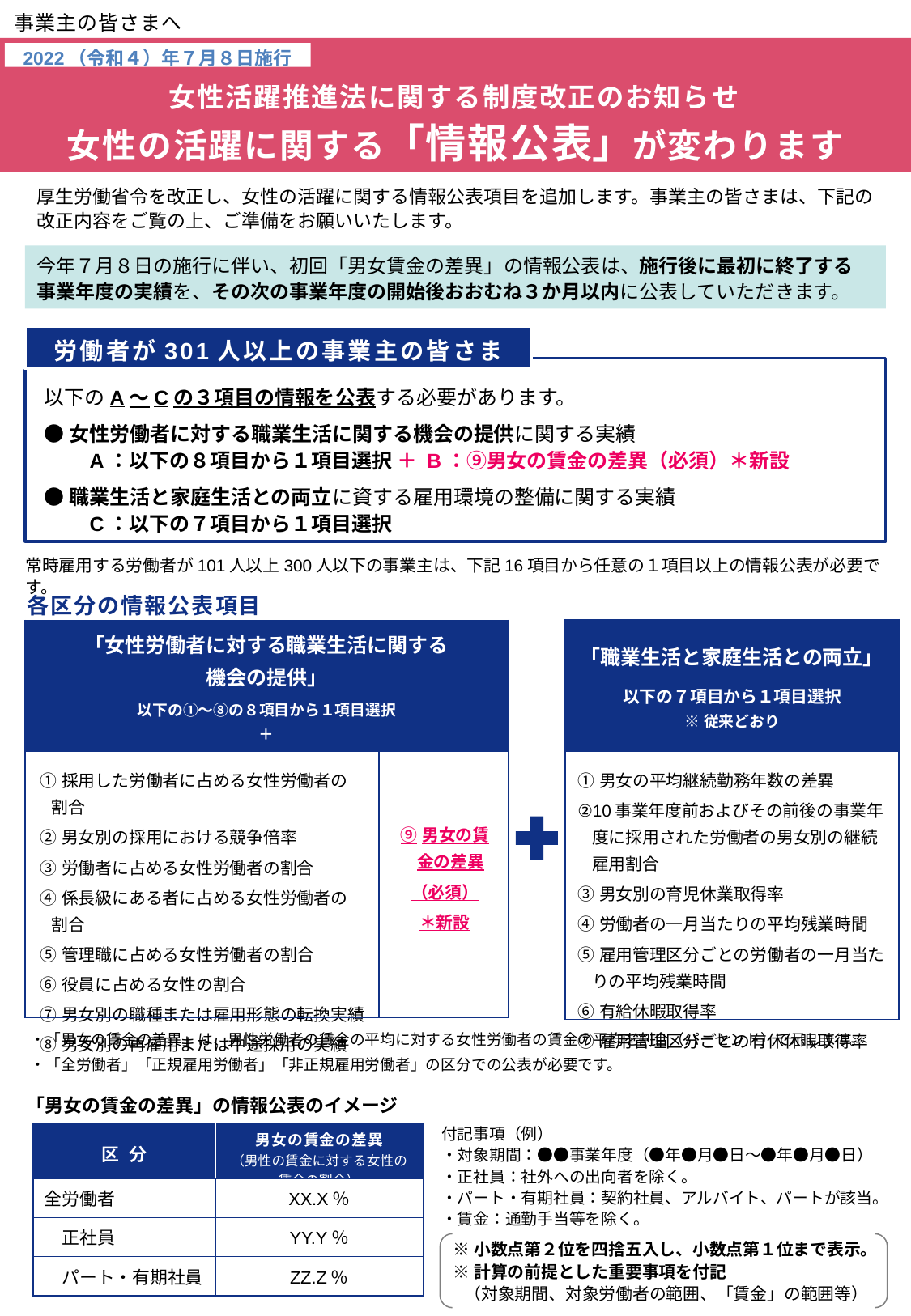

事業主の皆さまへ
女性活躍推進法に関する制度改正のお知らせ
女性の活躍に関する「情報公表」が変わります
2022（令和４）年７月８日施行
厚生労働省令を改正し、女性の活躍に関する情報公表項目を追加します。事業主の皆さまは、下記の改正内容をご覧の上、ご準備をお願いいたします。
今年７月８日の施行に伴い、初回「男女賃金の差異」の情報公表は、施行後に最初に終了する
事業年度の実績を、その次の事業年度の開始後おおむね３か月以内に公表していただきます。
労働者が301人以上の事業主の皆さま
以下のA～Cの３項目の情報を公表する必要があります。
●女性労働者に対する職業生活に関する機会の提供に関する実績
　　A：以下の８項目から１項目選択 ＋ B：⑨男女の賃金の差異（必須）＊新設
●職業生活と家庭生活との両立に資する雇用環境の整備に関する実績
　　C：以下の７項目から１項目選択
常時雇用する労働者が101人以上300人以下の事業主は、下記16項目から任意の１項目以上の情報公表が必要です。
各区分の情報公表項目
| 「職業生活と家庭生活との両立」 以下の７項目から１項目選択 ※従来どおり |
| --- |
| ①男女の平均継続勤務年数の差異 ②10事業年度前およびその前後の事業年度に採用された労働者の男女別の継続雇用割合 ③男女別の育児休業取得率 ④労働者の一月当たりの平均残業時間 ⑤雇用管理区分ごとの労働者の一月当たりの平均残業時間 ⑥有給休暇取得率 ⑦雇用管理区分ごとの有休休暇取得率 |
| 「女性労働者に対する職業生活に関する 機会の提供」 以下の①～⑧の８項目から１項目選択 ＋ 　⑨の項目（必須）＊新設 |  |
| --- | --- |
| ①採用した労働者に占める女性労働者の 割合 ②男女別の採用における競争倍率 ③労働者に占める女性労働者の割合 ④係長級にある者に占める女性労働者の 割合 ⑤管理職に占める女性労働者の割合 ⑥役員に占める女性の割合 ⑦男女別の職種または雇用形態の転換実績 ⑧男女別の再雇用または中途採用の実績 | ⑨男女の賃金の差異 （必須） ＊新設 |

・「男女の賃金の差異」は、男性労働者の賃金の平均に対する女性労働者の賃金の平均を割合（パーセント）で示します。
・「全労働者」「正規雇用労働者」「非正規雇用労働者」の区分での公表が必要です。
「男女の賃金の差異」の情報公表のイメージ
付記事項（例）
・対象期間：●●事業年度（●年●月●日～●年●月●日）
・正社員：社外への出向者を除く。
・パート・有期社員：契約社員、アルバイト、パートが該当。
・賃金：通勤手当等を除く。
| 区分 | 男女の賃金の差異 （男性の賃金に対する女性の賃金の割合） |
| --- | --- |
| 全労働者 | XX.X％ |
| 正社員 | YY.Y％ |
| パート・有期社員 | ZZ.Z％ |
※小数点第２位を四捨五入し、小数点第１位まで表示。
※計算の前提とした重要事項を付記
（対象期間、対象労働者の範囲、「賃金」の範囲等）